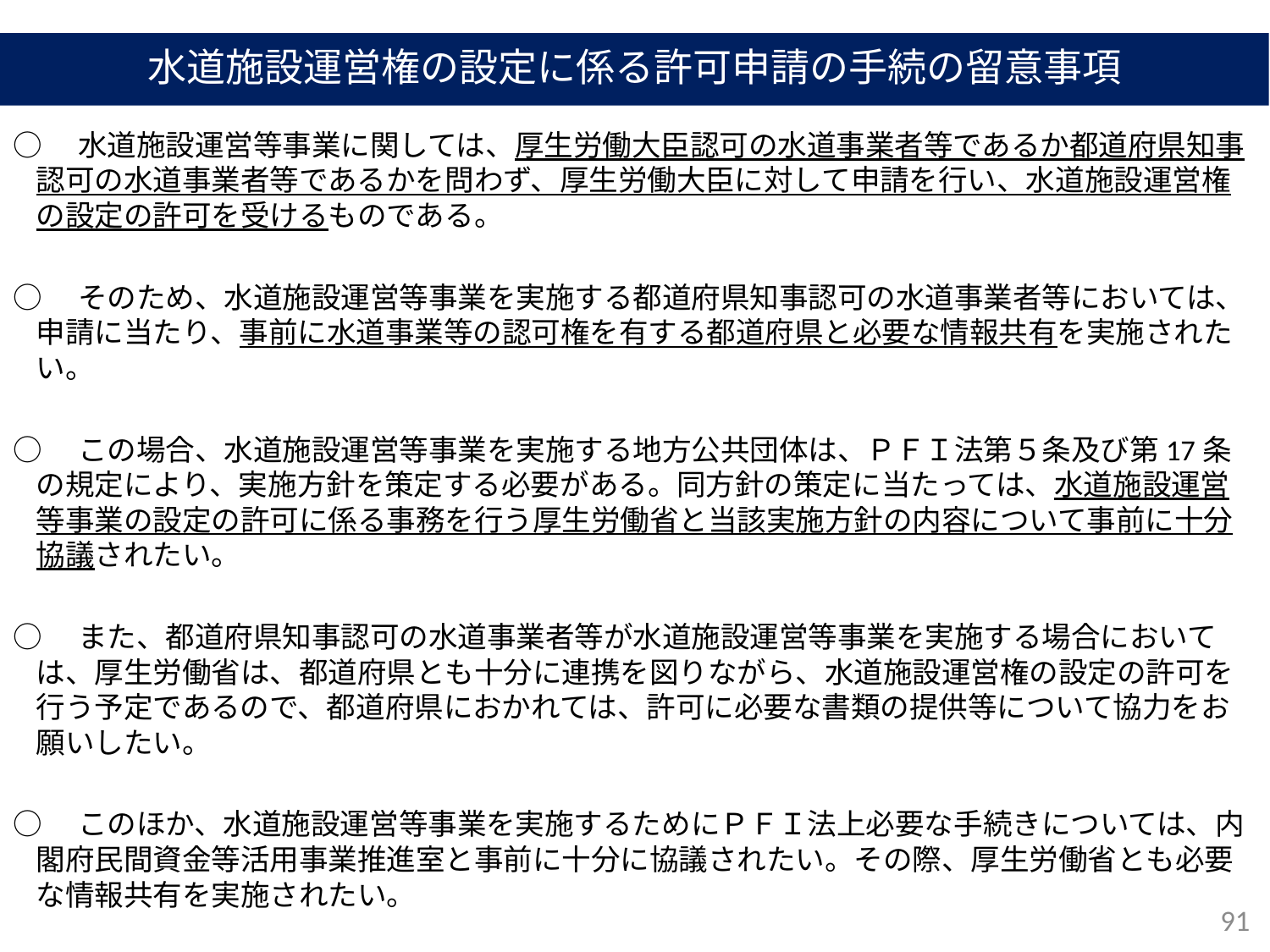

水道施設運営権の設定に係る許可申請の手続の留意事項
○　水道施設運営等事業に関しては、厚生労働大臣認可の水道事業者等であるか都道府県知事認可の水道事業者等であるかを問わず、厚生労働大臣に対して申請を行い、水道施設運営権の設定の許可を受けるものである。

○　そのため、水道施設運営等事業を実施する都道府県知事認可の水道事業者等においては、申請に当たり、事前に水道事業等の認可権を有する都道府県と必要な情報共有を実施されたい。

○　この場合、水道施設運営等事業を実施する地方公共団体は、ＰＦＩ法第５条及び第17条の規定により、実施方針を策定する必要がある。同方針の策定に当たっては、水道施設運営等事業の設定の許可に係る事務を行う厚生労働省と当該実施方針の内容について事前に十分協議されたい。

○　また、都道府県知事認可の水道事業者等が水道施設運営等事業を実施する場合においては、厚生労働省は、都道府県とも十分に連携を図りながら、水道施設運営権の設定の許可を行う予定であるので、都道府県におかれては、許可に必要な書類の提供等について協力をお願いしたい。

○　このほか、水道施設運営等事業を実施するためにＰＦＩ法上必要な手続きについては、内閣府民間資金等活用事業推進室と事前に十分に協議されたい。その際、厚生労働省とも必要な情報共有を実施されたい。
91